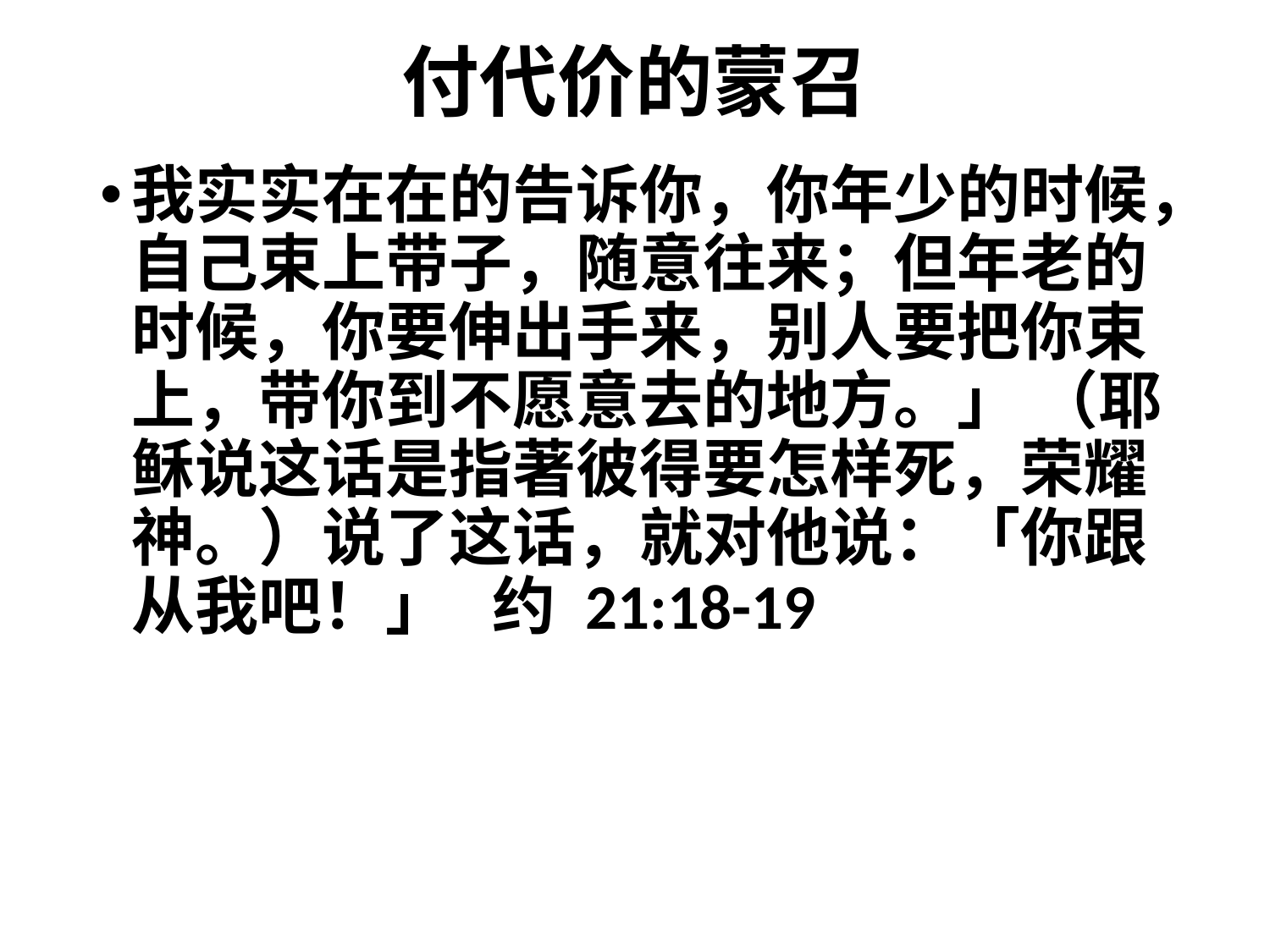

# 付代价的蒙召
我实实在在的告诉你，你年少的时候，自己束上带子，随意往来；但年老的时候，你要伸出手来，别人要把你束上，带你到不愿意去的地方。」 （耶稣说这话是指著彼得要怎样死，荣耀神。）说了这话，就对他说：「你跟从我吧！」   约 21:18-19